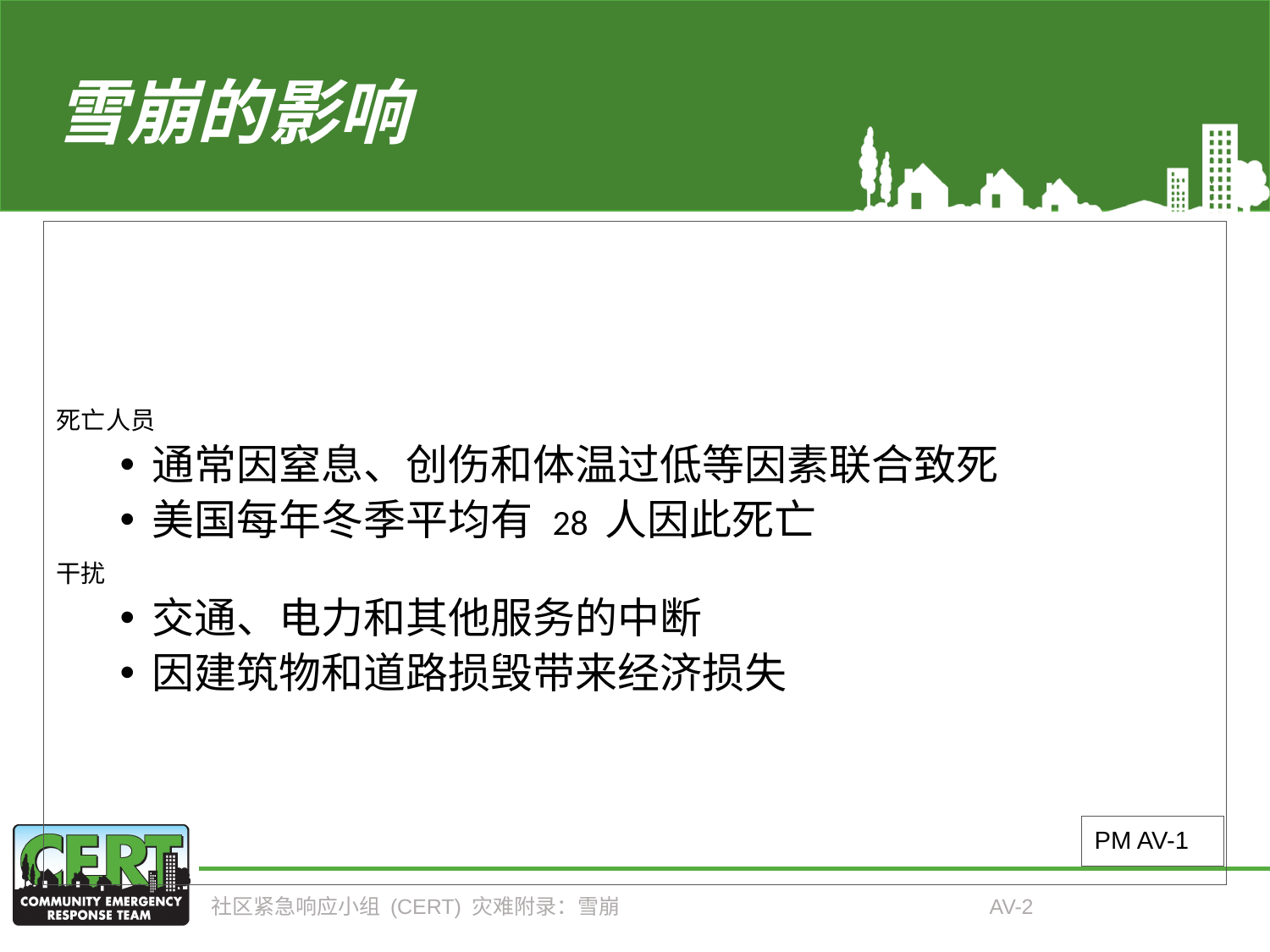

# 雪崩的影响
死亡人员
通常因窒息、创伤和体温过低等因素联合致死
美国每年冬季平均有 28 人因此死亡
干扰
交通、电力和其他服务的中断
因建筑物和道路损毁带来经济损失
PM AV-1
社区紧急响应小组 (CERT) 灾难附录：雪崩
AV-2